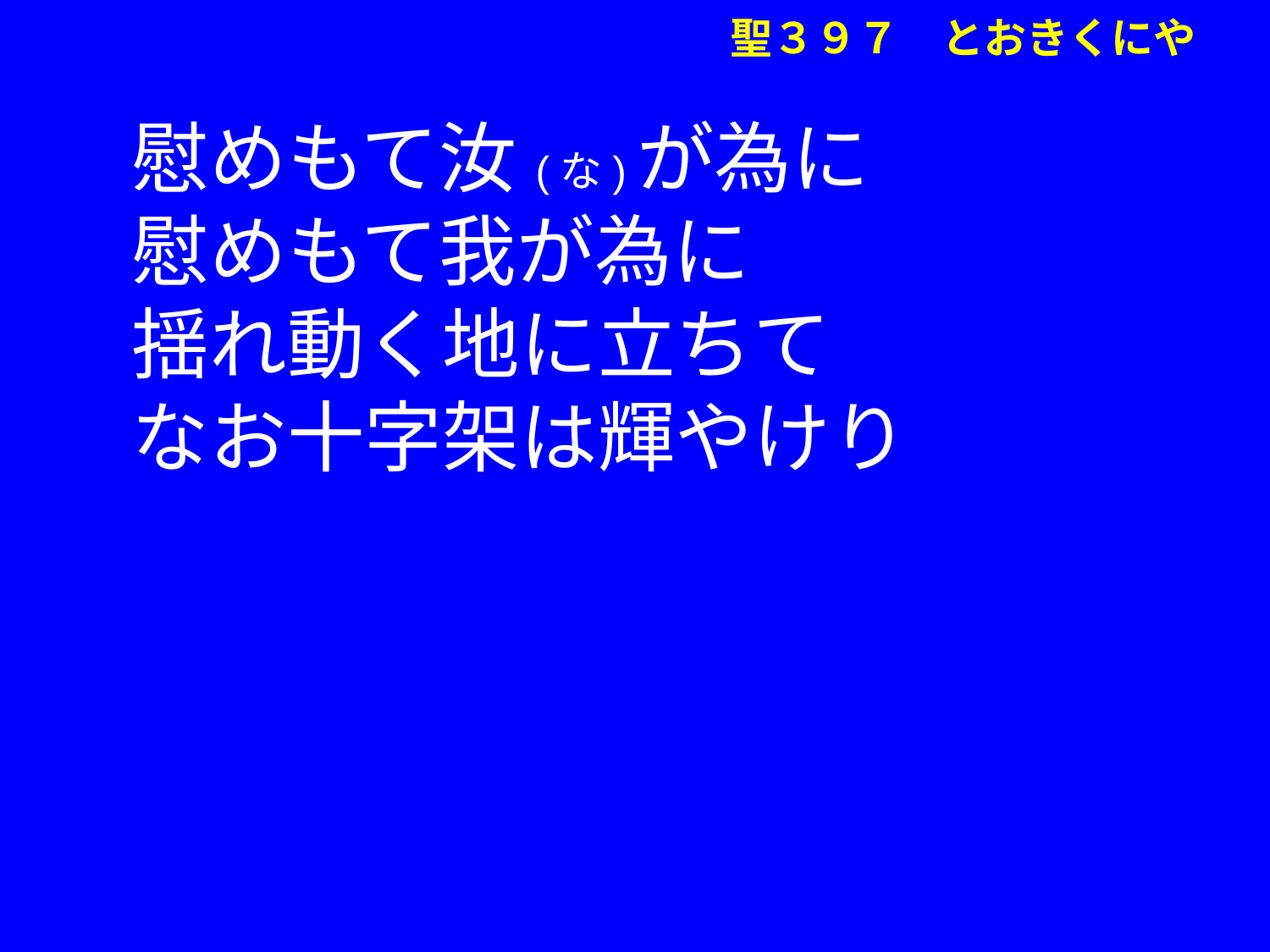

聖３９７　とおきくにや
　慰めもて汝(な)が為に
　慰めもて我が為に
　揺れ動く地に立ちて
　なお十字架は輝やけり